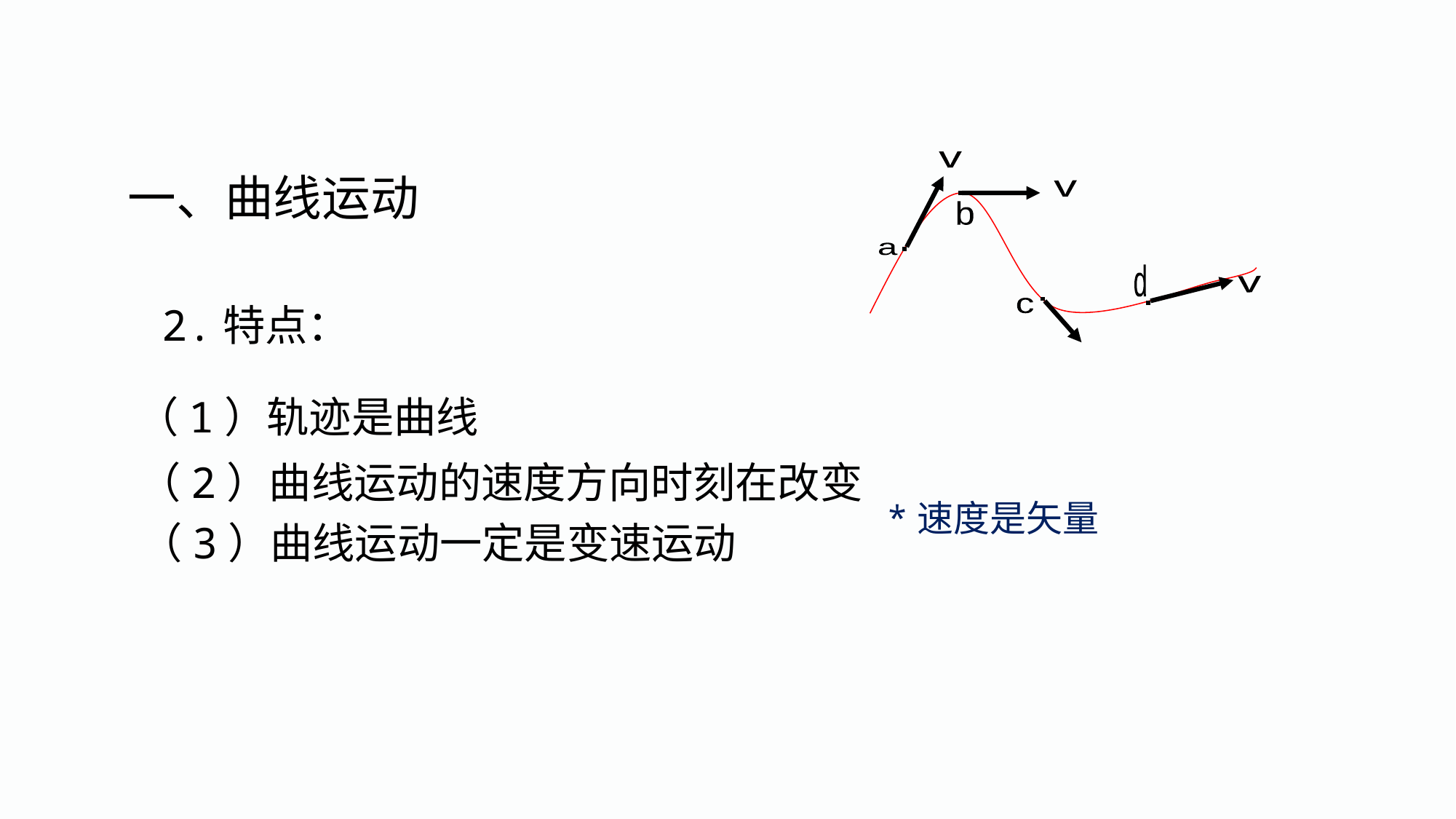

v

v
.

b
a
.
d
v

.
c

.
一、曲线运动
2.特点：
（1）轨迹是曲线
（2）曲线运动的速度方向时刻在改变
*速度是矢量
（3）曲线运动一定是变速运动